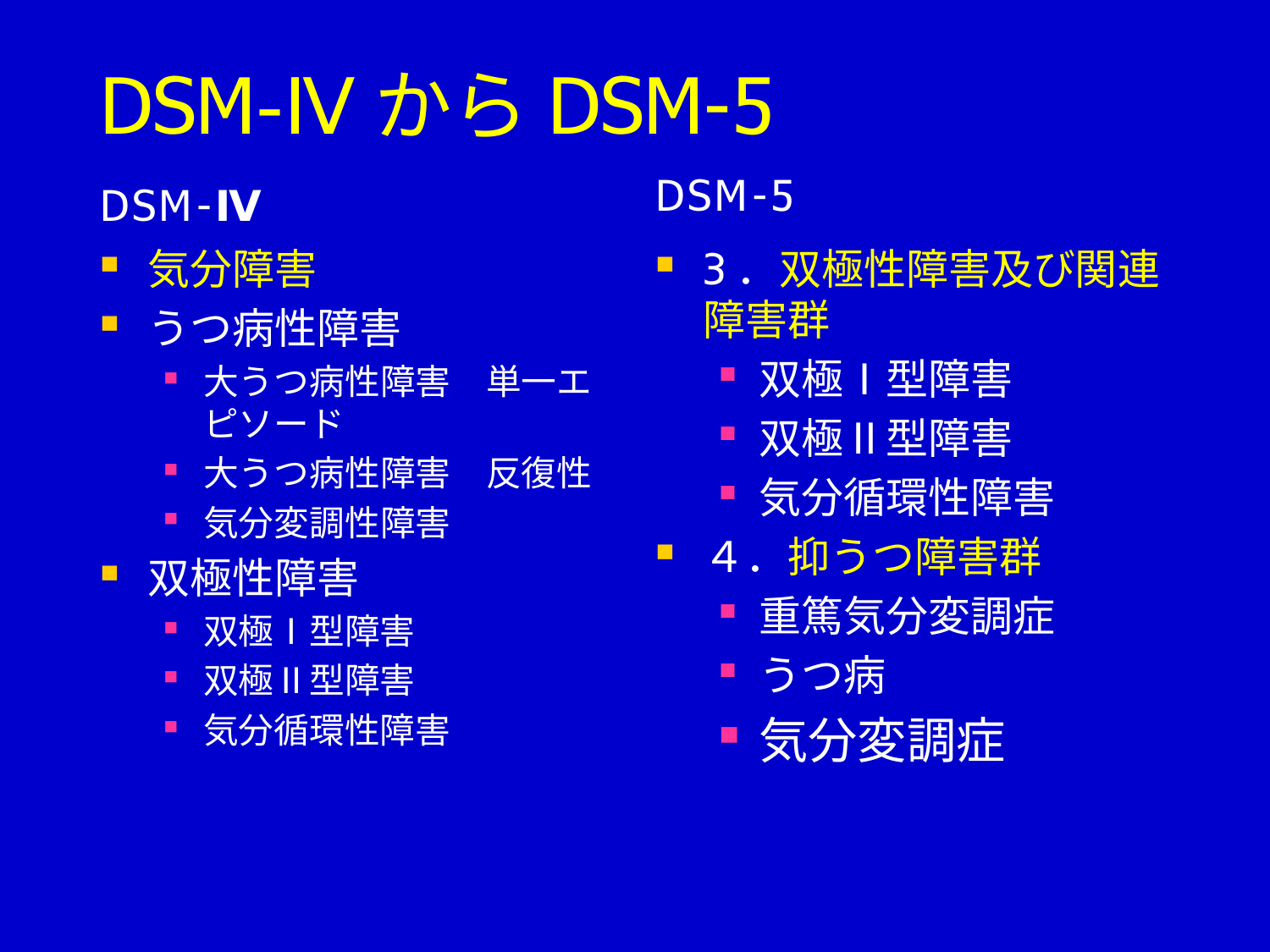

# DSM‐ⅣからDSM-5
DSM-Ⅳ
DSM-5
気分障害
うつ病性障害
大うつ病性障害　単一エピソード
大うつ病性障害　反復性
気分変調性障害
双極性障害
双極Ⅰ型障害
双極Ⅱ型障害
気分循環性障害

3．双極性障害及び関連障害群
双極Ⅰ型障害
双極Ⅱ型障害
気分循環性障害
４．抑うつ障害群
重篤気分変調症
うつ病
気分変調症